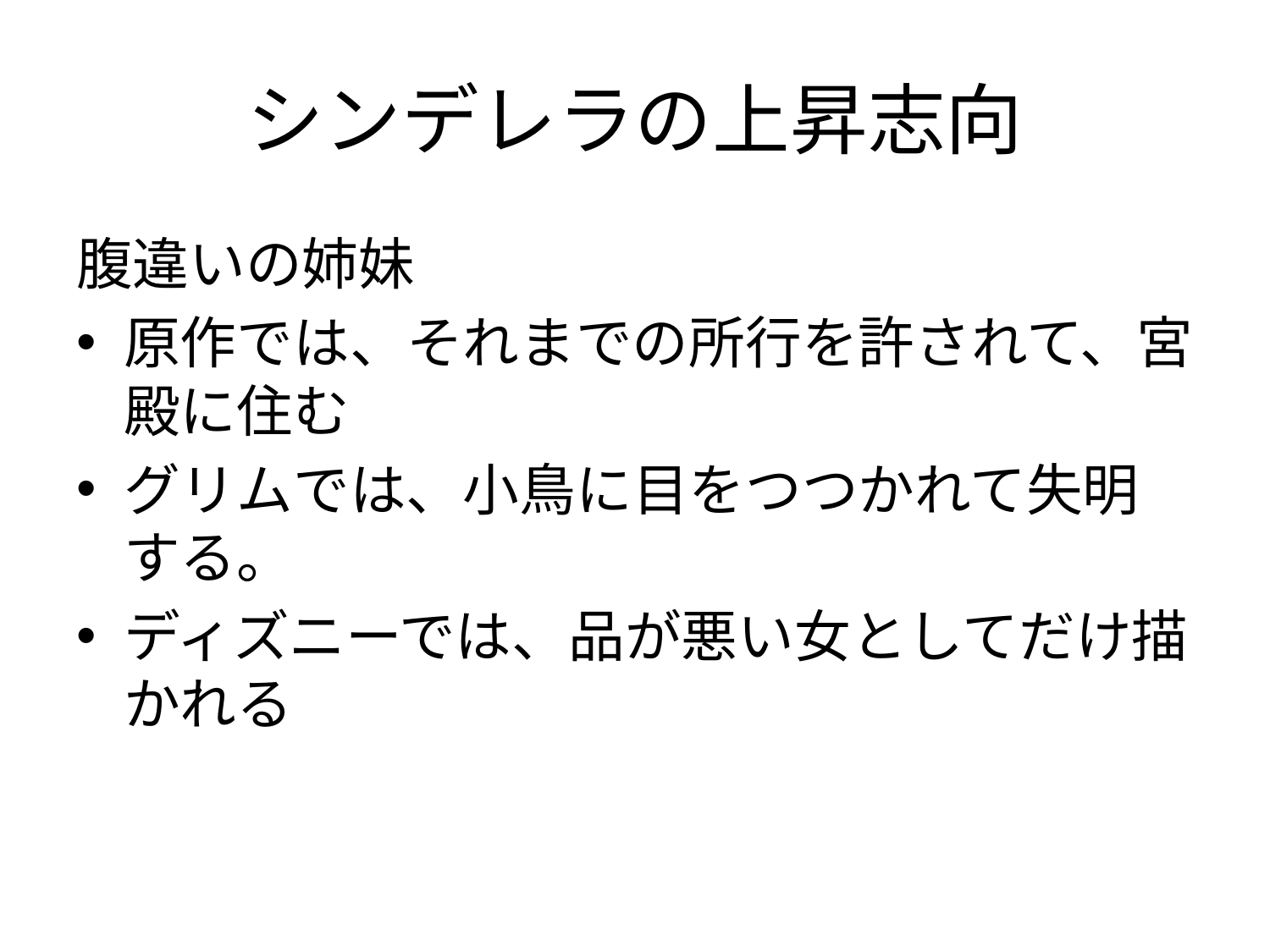

# シンデレラの上昇志向
腹違いの姉妹
原作では、それまでの所行を許されて、宮殿に住む
グリムでは、小鳥に目をつつかれて失明する。
ディズニーでは、品が悪い女としてだけ描かれる